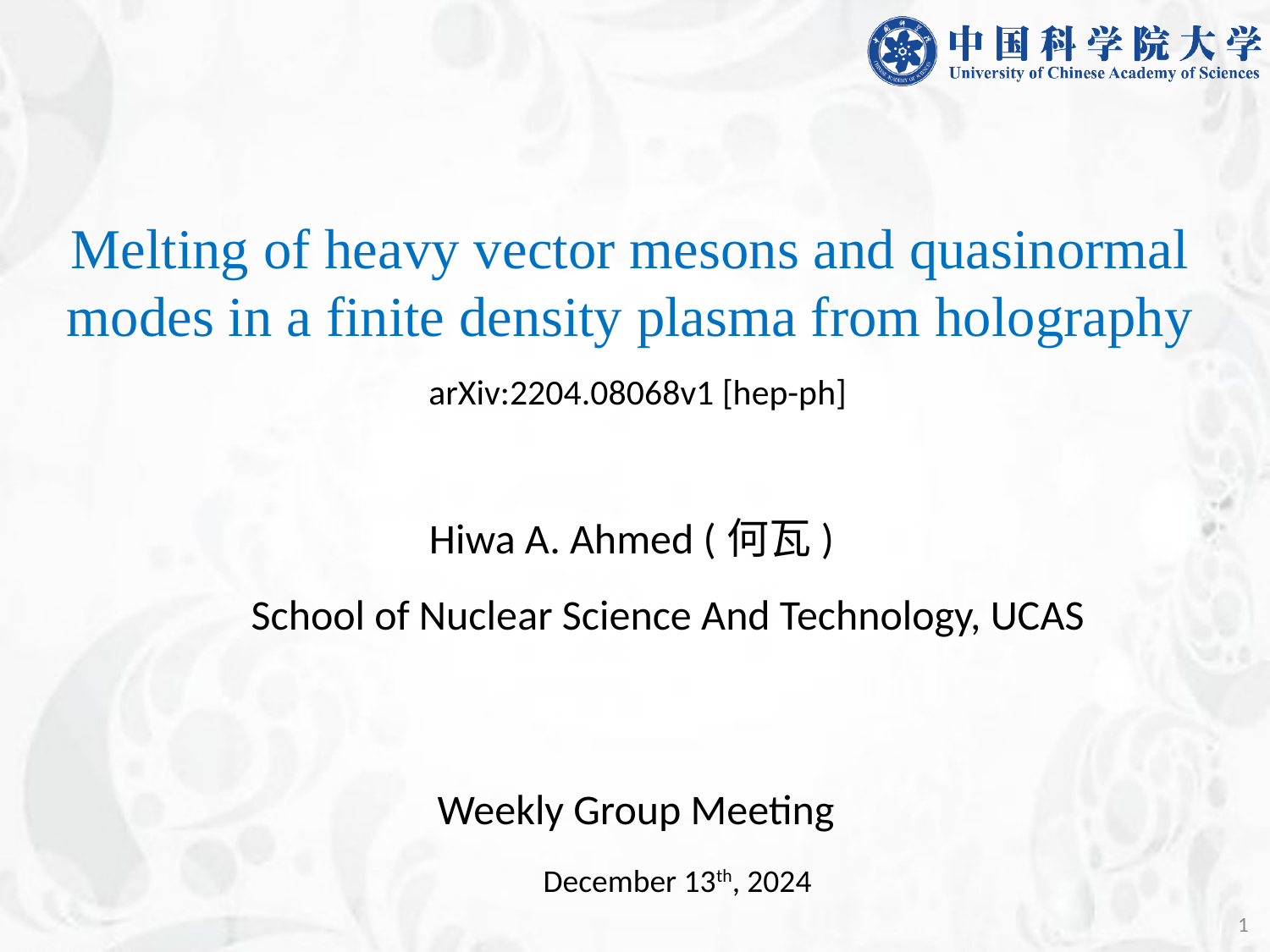

Melting of heavy vector mesons and quasinormal
modes in a finite density plasma from holography
arXiv:2204.08068v1 [hep-ph]
Hiwa A. Ahmed (何瓦)
School of Nuclear Science And Technology, UCAS

Weekly Group Meeting
December 13th, 2024
1